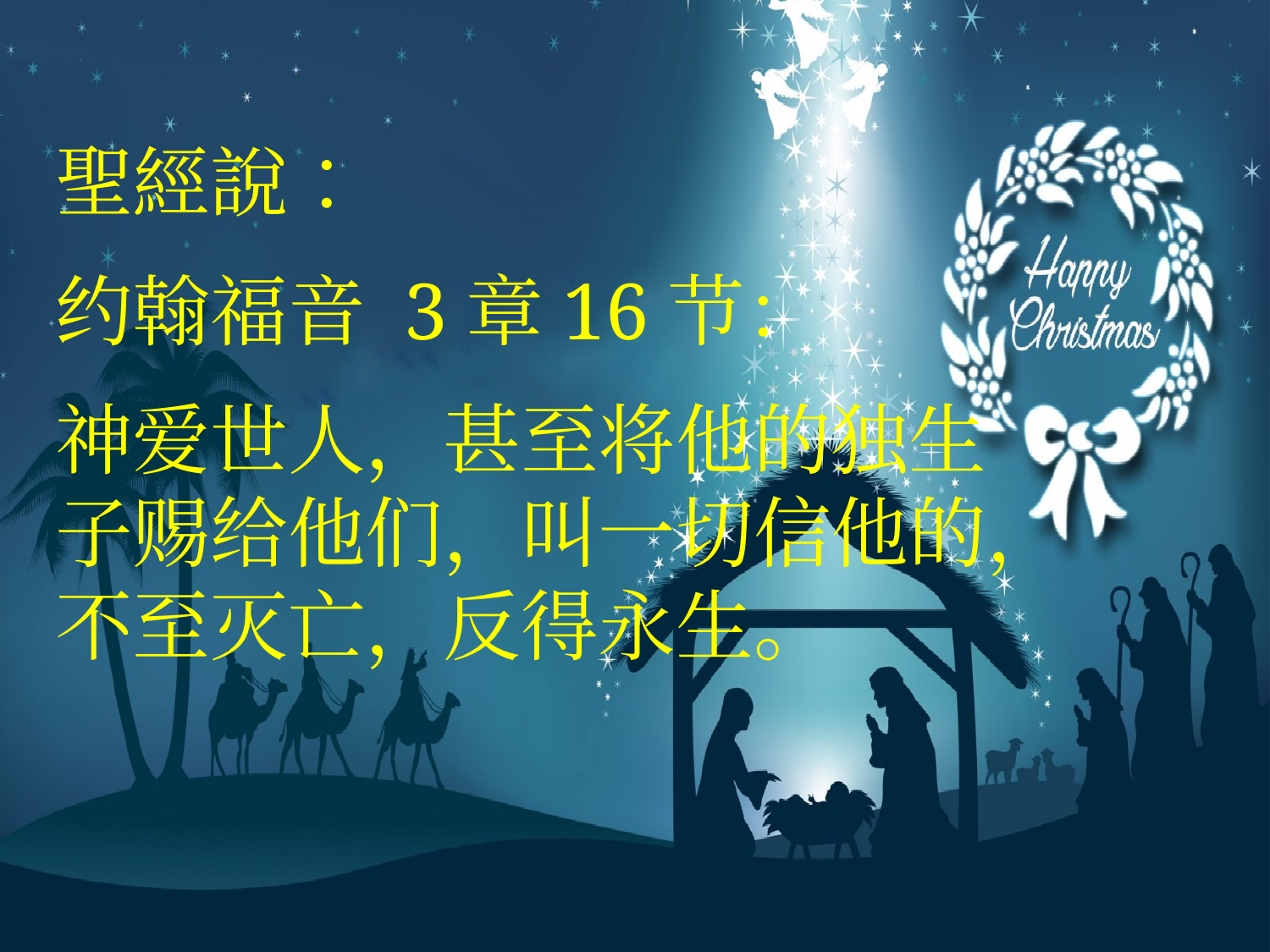

#
聖經說：

约翰福音 3章16节：

神爱世人，甚至将他的独生子赐给他们，叫一切信他的，不至灭亡，反得永生。